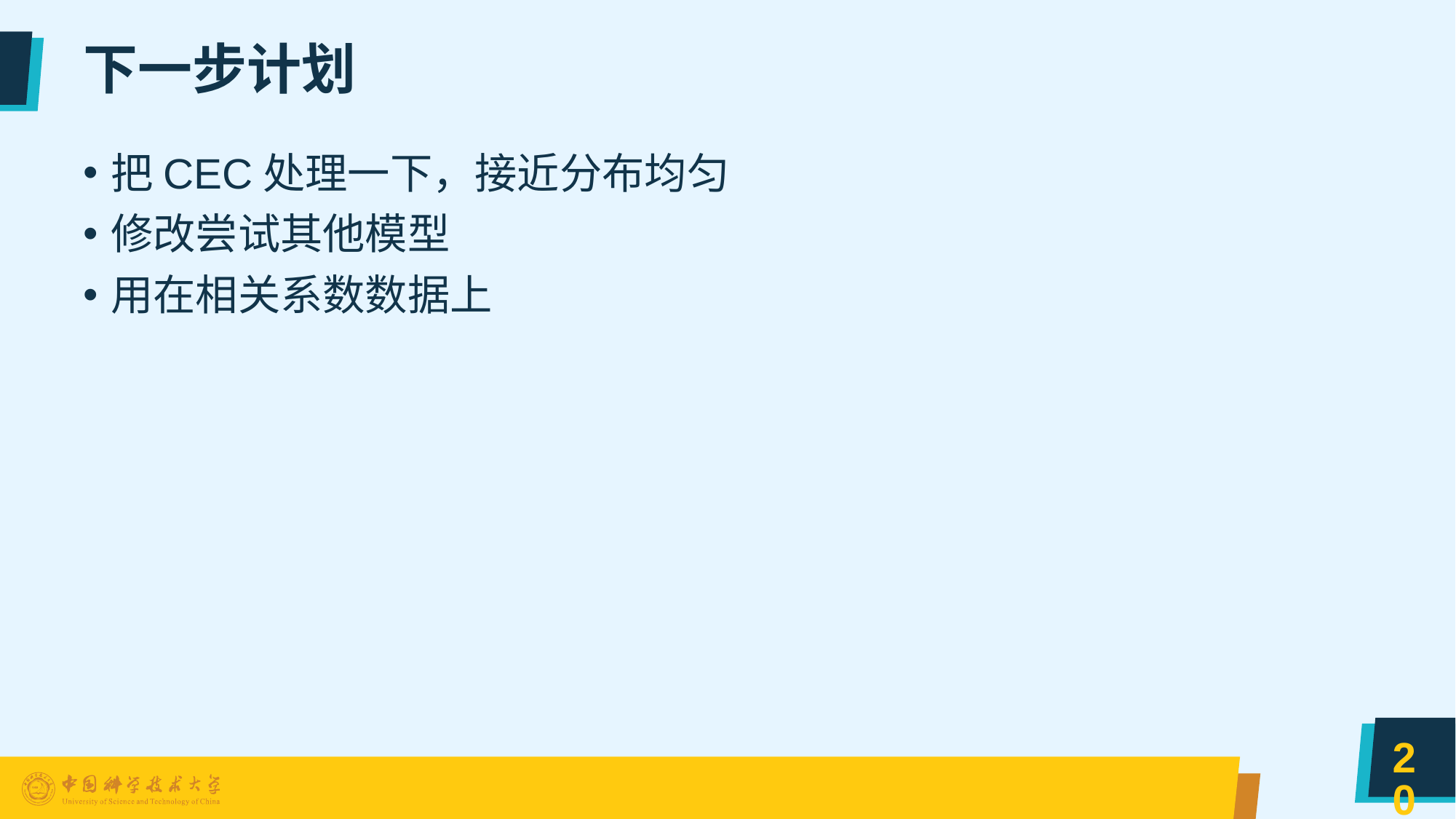

# 下一步计划
把CEC处理一下，接近分布均匀
修改尝试其他模型
用在相关系数数据上
20